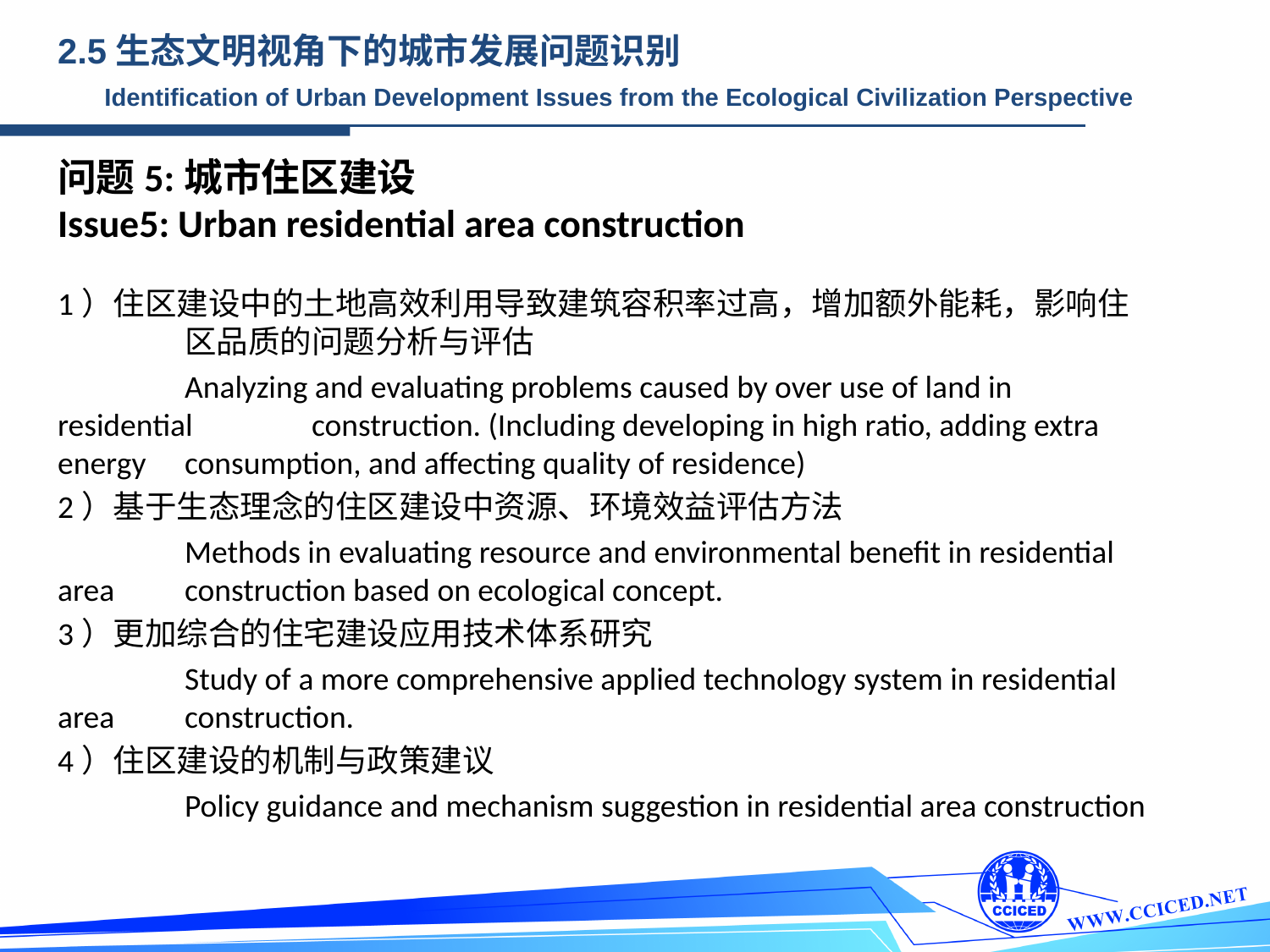

2.5生态文明视角下的城市发展问题识别
     Identification of Urban Development Issues from the Ecological Civilization Perspective
问题5:城市住区建设
Issue5: Urban residential area construction
1）住区建设中的土地高效利用导致建筑容积率过高，增加额外能耗，影响住 	区品质的问题分析与评估
	Analyzing and evaluating problems caused by over use of land in residential 	construction. (Including developing in high ratio, adding extra energy 	consumption, and affecting quality of residence)
2）基于生态理念的住区建设中资源、环境效益评估方法
	Methods in evaluating resource and environmental benefit in residential area 	construction based on ecological concept.
3）更加综合的住宅建设应用技术体系研究
 	Study of a more comprehensive applied technology system in residential area 	construction.
4）住区建设的机制与政策建议
	Policy guidance and mechanism suggestion in residential area construction